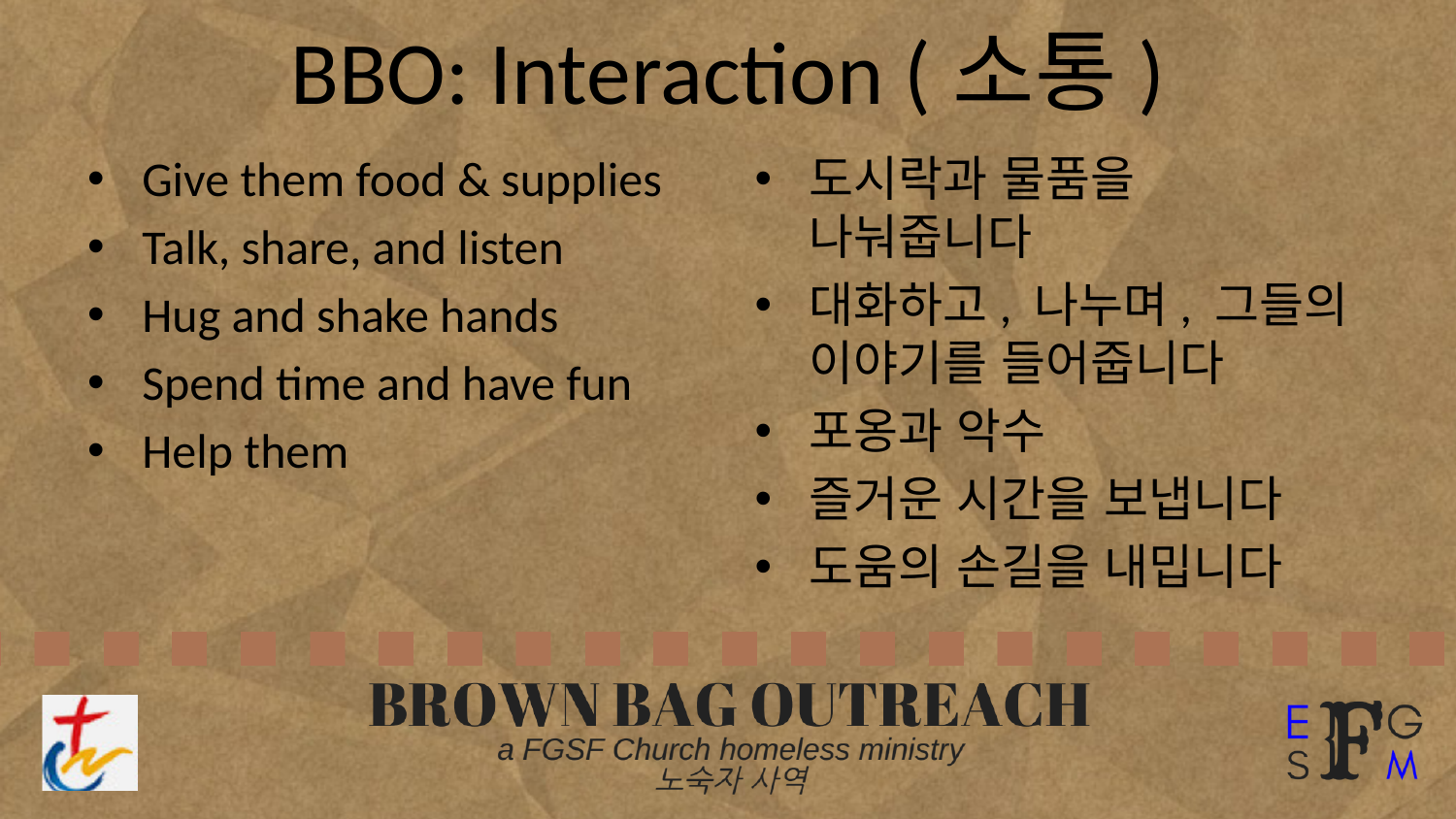

# BBO: Interaction (소통)
Give them food & supplies
Talk, share, and listen
Hug and shake hands
Spend time and have fun
Help them
도시락과 물품을 나눠줍니다
대화하고, 나누며, 그들의 이야기를 들어줍니다
포옹과 악수
즐거운 시간을 보냅니다
도움의 손길을 내밉니다